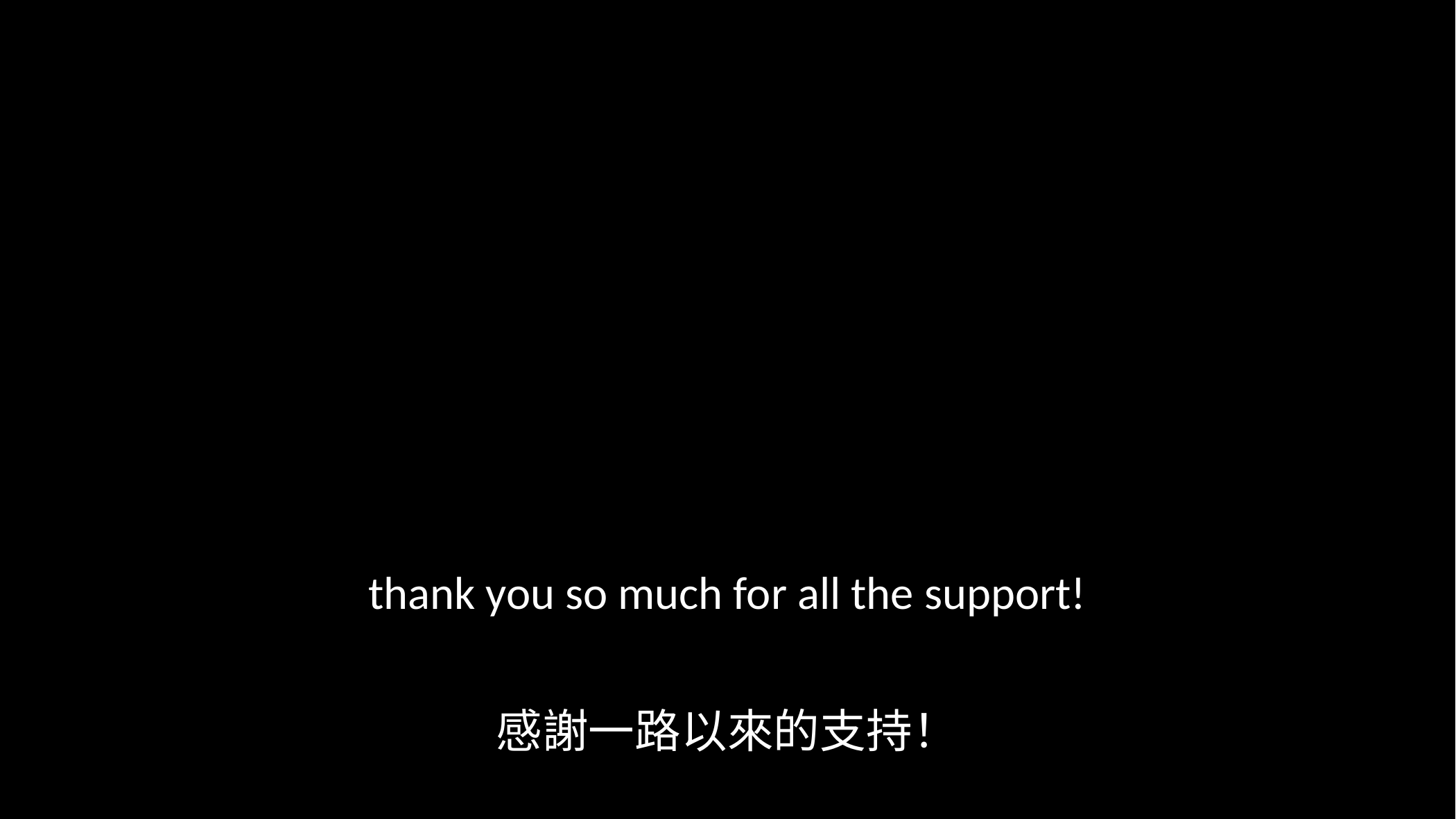

thank you so much for all the support!

感謝一路以來的支持！